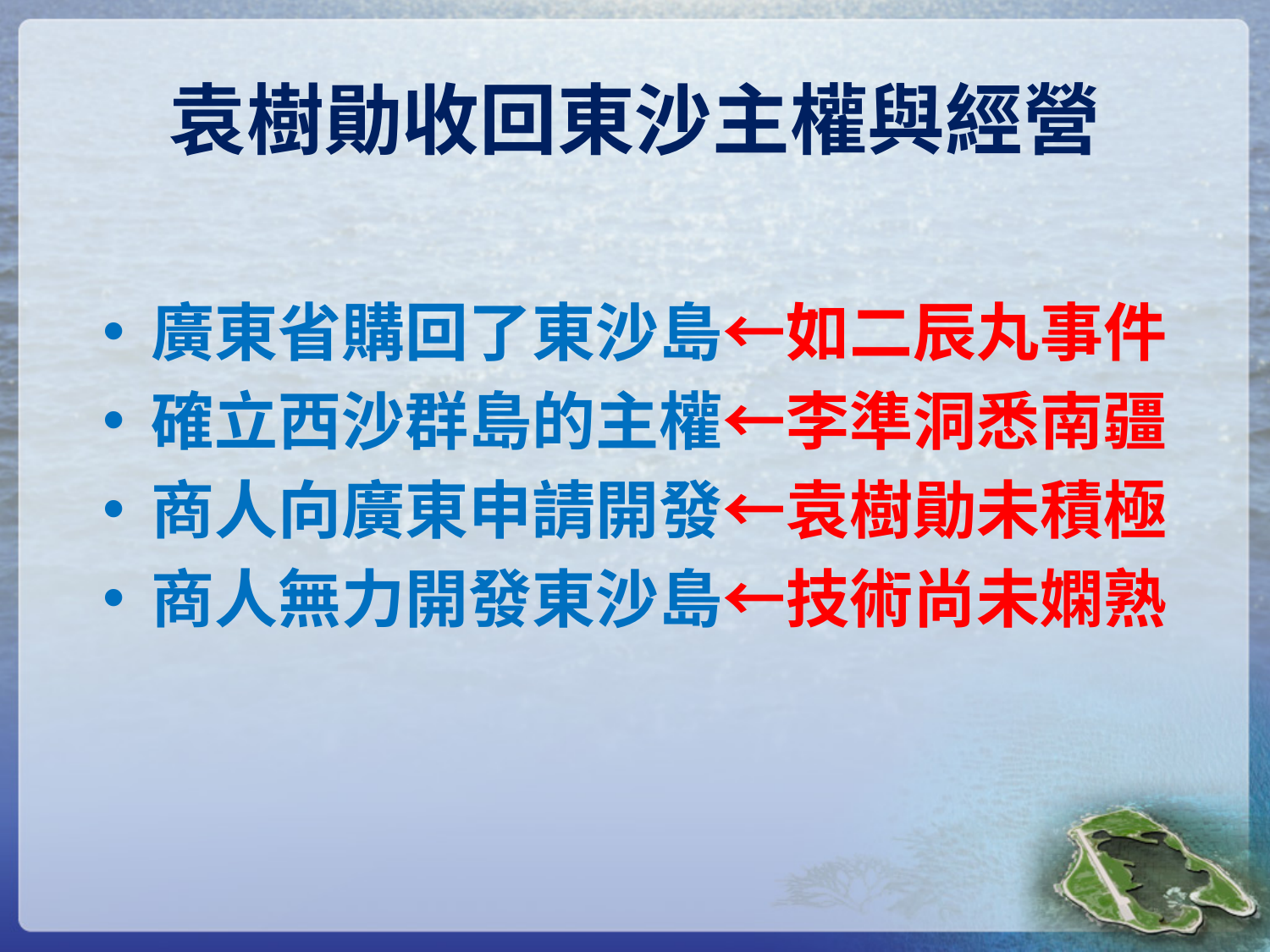

# 袁樹勛收回東沙主權與經營
廣東省購回了東沙島←如二辰丸事件
確立西沙群島的主權←李準洞悉南疆
商人向廣東申請開發←袁樹勛未積極
商人無力開發東沙島←技術尚未嫻熟